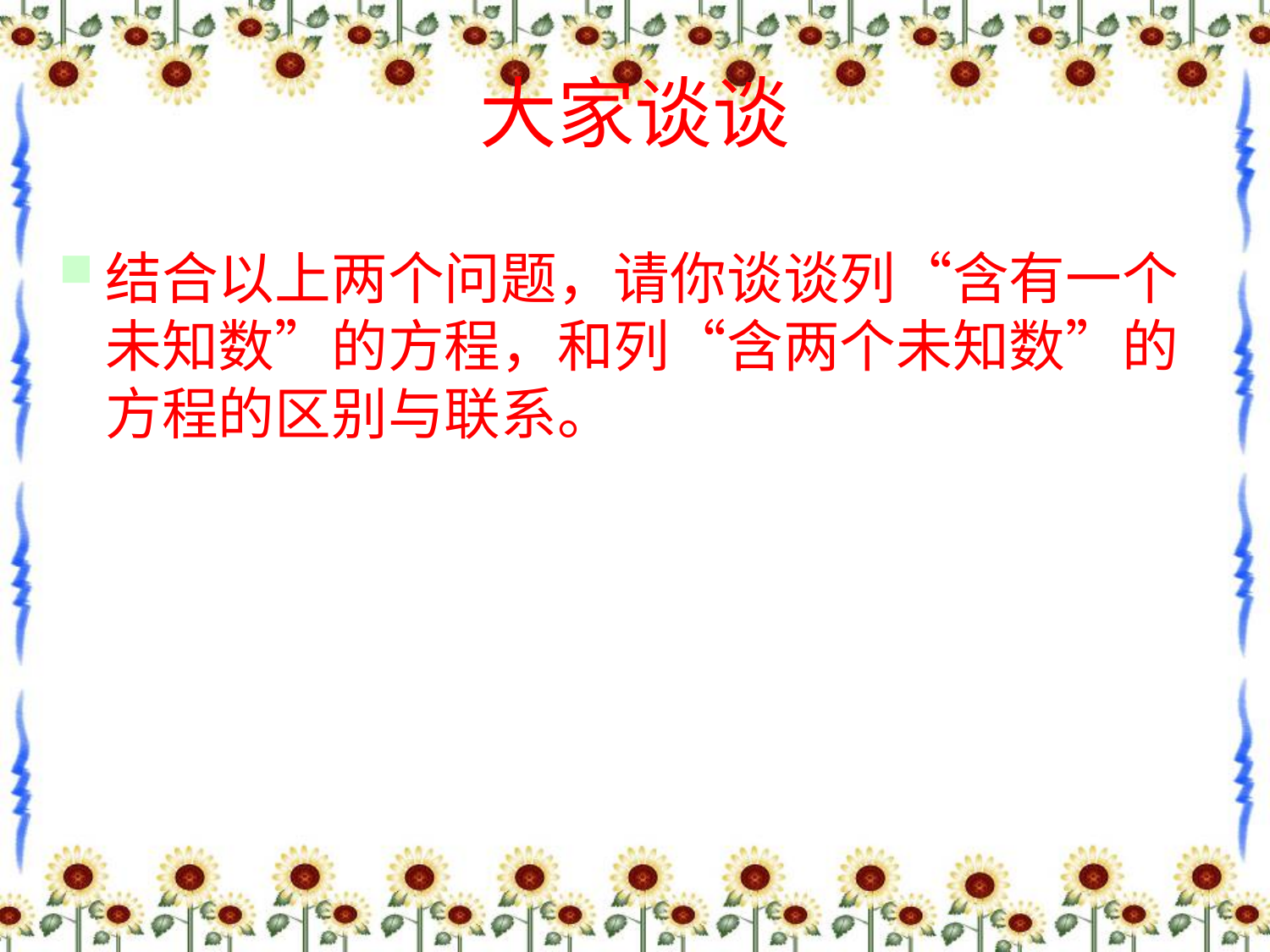

# 大家谈谈
结合以上两个问题，请你谈谈列“含有一个未知数”的方程，和列“含两个未知数”的方程的区别与联系。